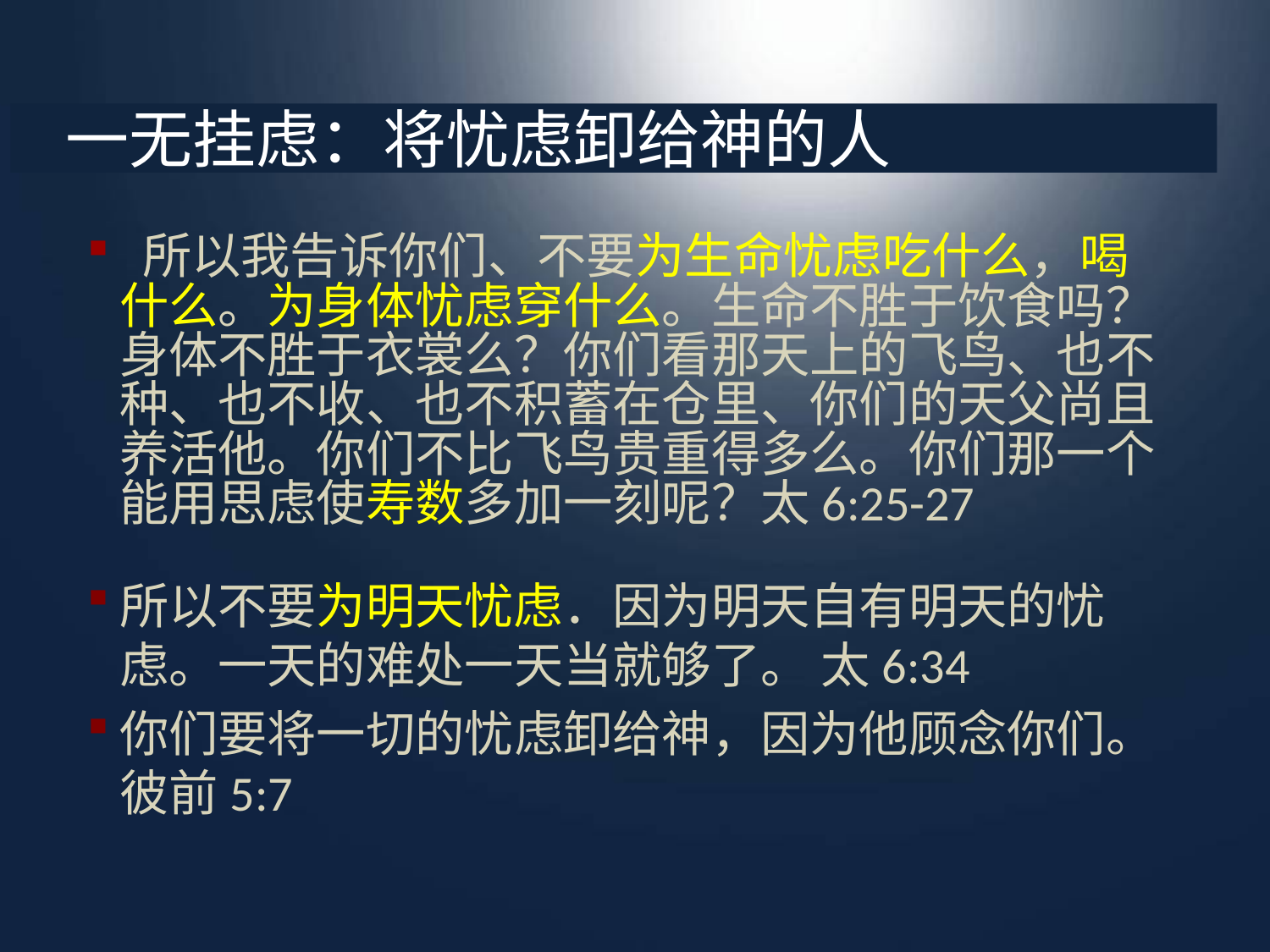

# 一无挂虑：将忧虑卸给神的人
 所以我告诉你们、不要为生命忧虑吃什么，喝什么。为身体忧虑穿什么。生命不胜于饮食吗？身体不胜于衣裳么？你们看那天上的飞鸟、也不种、也不收、也不积蓄在仓里、你们的天父尚且养活他。你们不比飞鸟贵重得多么。你们那一个能用思虑使寿数多加一刻呢？太6:25-27

所以不要为明天忧虑．因为明天自有明天的忧虑。一天的难处一天当就够了。 太6:34
你们要将一切的忧虑卸给神，因为他顾念你们。彼前5:7